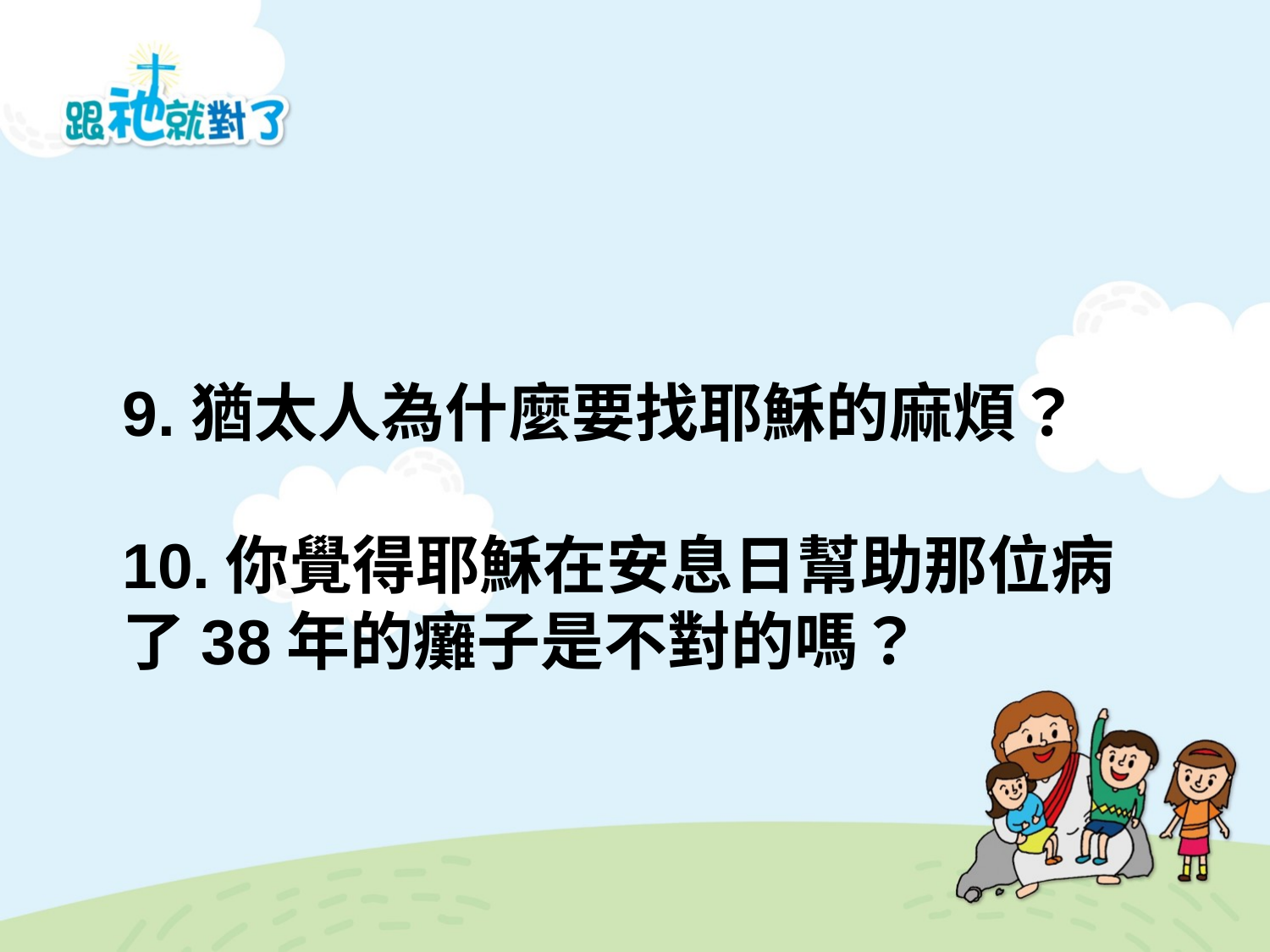

9.猶太人為什麼要找耶穌的麻煩？

10.你覺得耶穌在安息日幫助那位病了38年的癱子是不對的嗎？